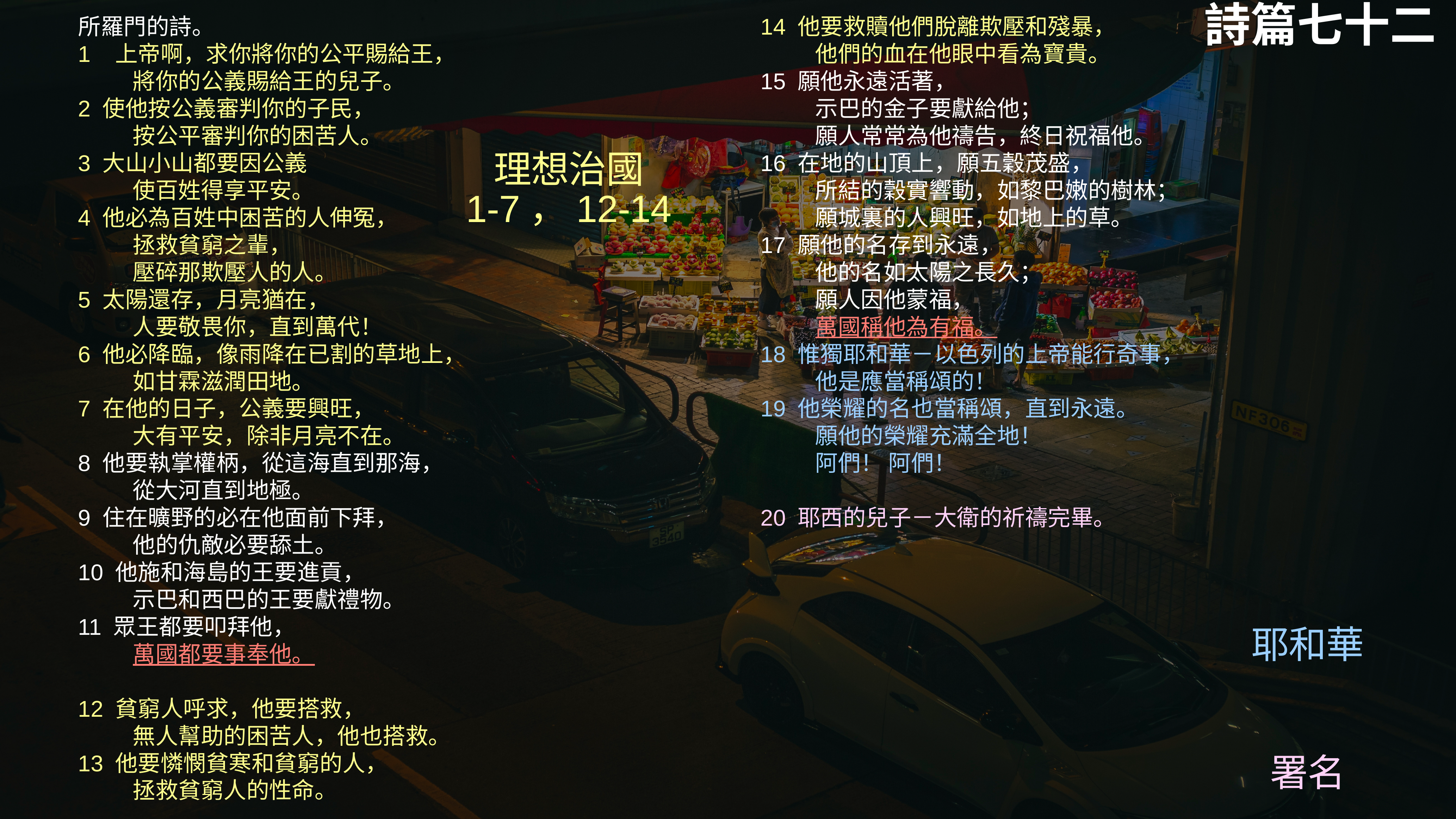

# 詩篇七十二
所羅門的詩。
1   上帝啊，求你將你的公平賜給王，
	將你的公義賜給王的兒子。
2 使他按公義審判你的子民，
	按公平審判你的困苦人。
3 大山小山都要因公義
	使百姓得享平安。
4 他必為百姓中困苦的人伸冤，
	拯救貧窮之輩，
	壓碎那欺壓人的人。
5 太陽還存，月亮猶在，
	人要敬畏你，直到萬代！
6 他必降臨，像雨降在已割的草地上，
	如甘霖滋潤田地。
7 在他的日子，公義要興旺，
	大有平安，除非月亮不在。
8 他要執掌權柄，從這海直到那海，
	從大河直到地極。
9 住在曠野的必在他面前下拜，
	他的仇敵必要舔土。
10 他施和海島的王要進貢，
	示巴和西巴的王要獻禮物。
11 眾王都要叩拜他，
	萬國都要事奉他。

12 貧窮人呼求，他要搭救，
	無人幫助的困苦人，他也搭救。
13 他要憐憫貧寒和貧窮的人，
	拯救貧窮人的性命。
14 他要救贖他們脫離欺壓和殘暴，
	他們的血在他眼中看為寶貴。
15 願他永遠活著，
	示巴的金子要獻給他；
	願人常常為他禱告，終日祝福他。
16 在地的山頂上，願五穀茂盛，
	所結的穀實響動，如黎巴嫩的樹林；
	願城裏的人興旺，如地上的草。
17 願他的名存到永遠，
	他的名如太陽之長久；
	願人因他蒙福，
	萬國稱他為有福。
18 惟獨耶和華－以色列的上帝能行奇事，
	他是應當稱頌的！
19 他榮耀的名也當稱頌，直到永遠。
	願他的榮耀充滿全地！
	阿們！ 阿們！

20 耶西的兒子－大衛的祈禱完畢。
理想治國
1-7，12-14
耶和華
署名